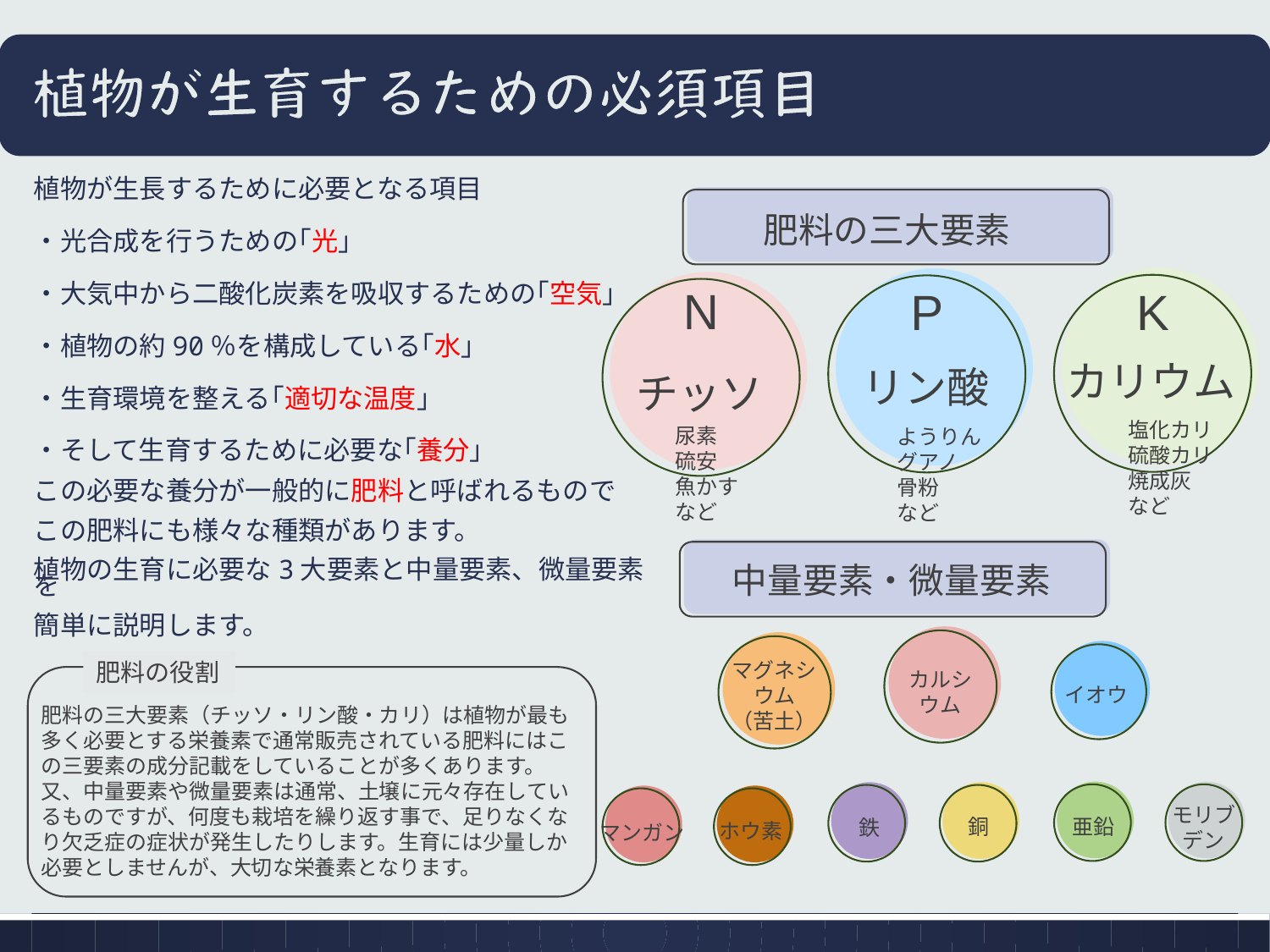

植物が生長するために必要となる項目
・光合成を行うための｢光｣
・大気中から二酸化炭素を吸収するための｢空気｣
・植物の約90％を構成している｢水｣
・生育環境を整える｢適切な温度｣
・そして生育するために必要な｢養分｣
この必要な養分が一般的に肥料と呼ばれるもので
この肥料にも様々な種類があります。
植物の生育に必要な3大要素と中量要素、微量要素を
簡単に説明します。

肥料の三大要素

N
P
K
カリウム
リン酸
チッソ
塩化カリ硫酸カリ
焼成灰
など
尿素
硫安
魚かす
など
ようりん
グアノ
骨粉
など

中量要素・微量要素

マグネシウム
（苦土）
肥料の役割
カルシウム

イオウ
肥料の三大要素（チッソ・リン酸・カリ）は植物が最も多く必要とする栄養素で通常販売されている肥料にはこの三要素の成分記載をしていることが多くあります。
又、中量要素や微量要素は通常、土壌に元々存在しているものですが、何度も栽培を繰り返す事で、足りなくなり欠乏症の症状が発生したりします。生育には少量しか必要としませんが、大切な栄養素となります。

モリブデン
亜鉛
銅
鉄
ホウ素
マンガン